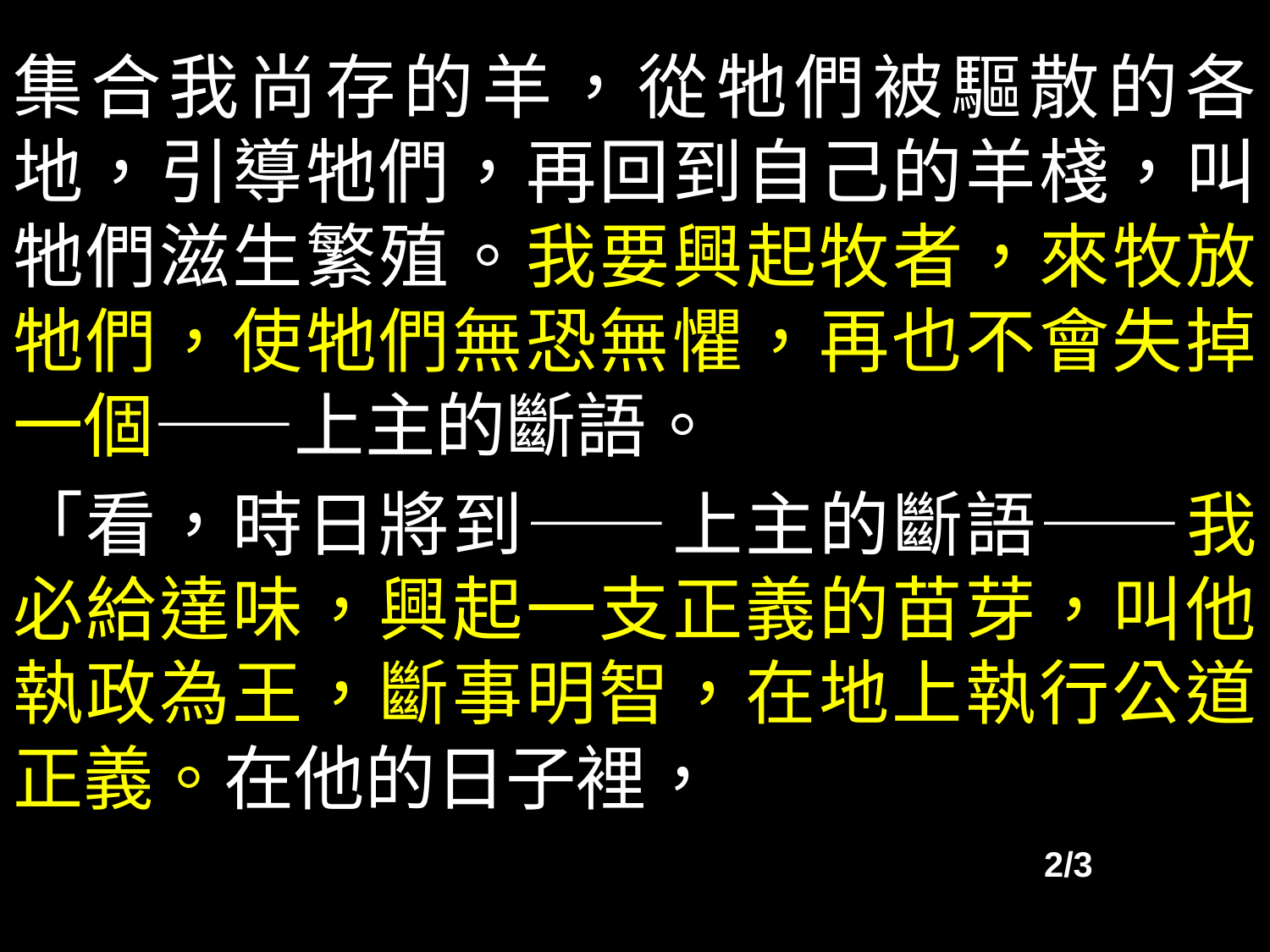

集合我尚存的羊，從牠們被驅散的各地，引導牠們，再回到自己的羊棧，叫牠們滋生繁殖。我要興起牧者，來牧放牠們，使牠們無恐無懼，再也不會失掉一個——上主的斷語。
「看，時日將到——上主的斷語——我必給達味，興起一支正義的苗芽，叫他執政為王，斷事明智，在地上執行公道正義。在他的日子裡，
2/3